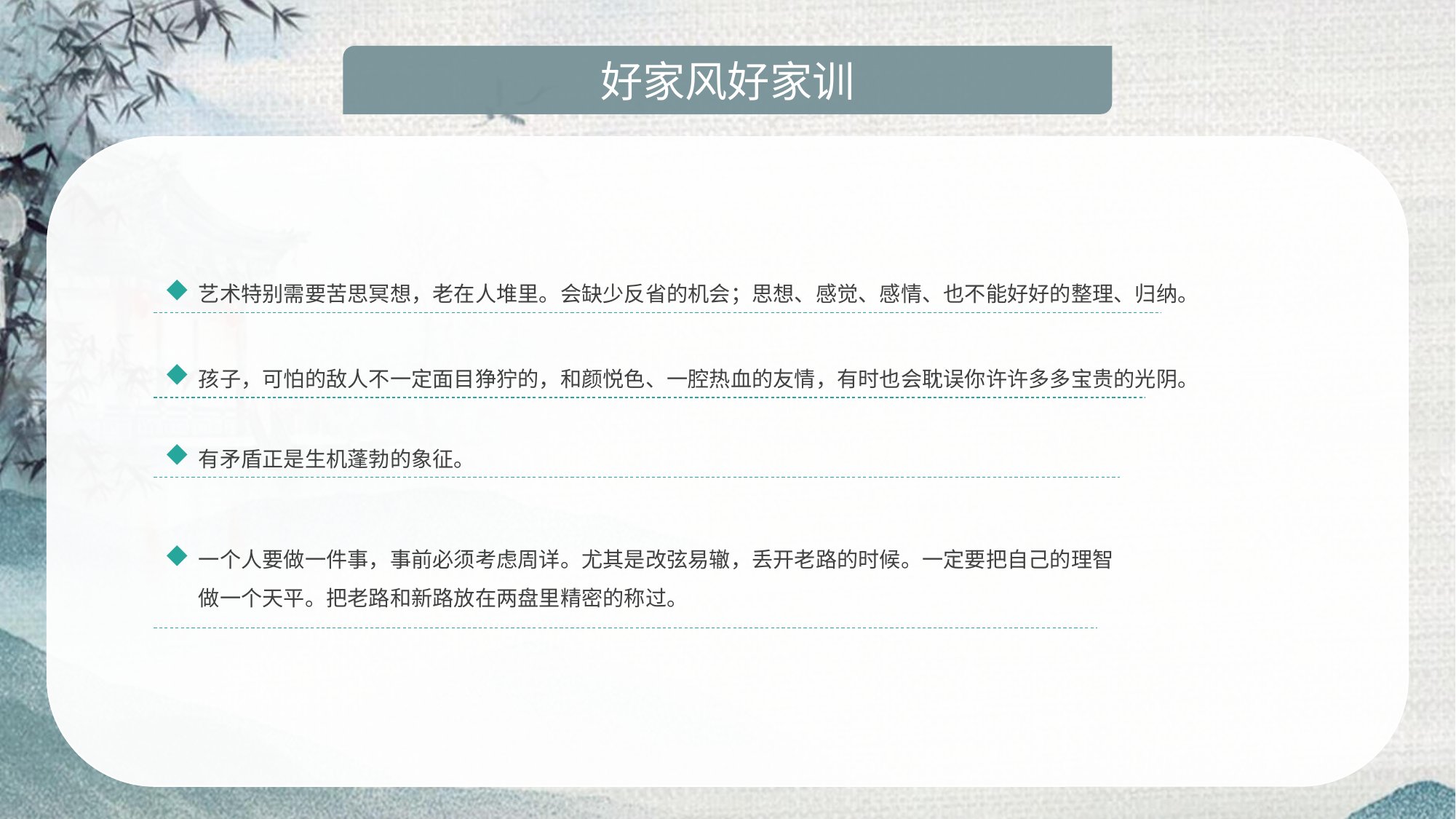

好家风好家训

艺术特别需要苦思冥想，老在人堆里。会缺少反省的机会；思想、感觉、感情、也不能好好的整理、归纳。
孩子，可怕的敌人不一定面目狰狞的，和颜悦色、一腔热血的友情，有时也会耽误你许许多多宝贵的光阴。
有矛盾正是生机蓬勃的象征。
一个人要做一件事，事前必须考虑周详。尤其是改弦易辙，丢开老路的时候。一定要把自己的理智做一个天平。把老路和新路放在两盘里精密的称过。